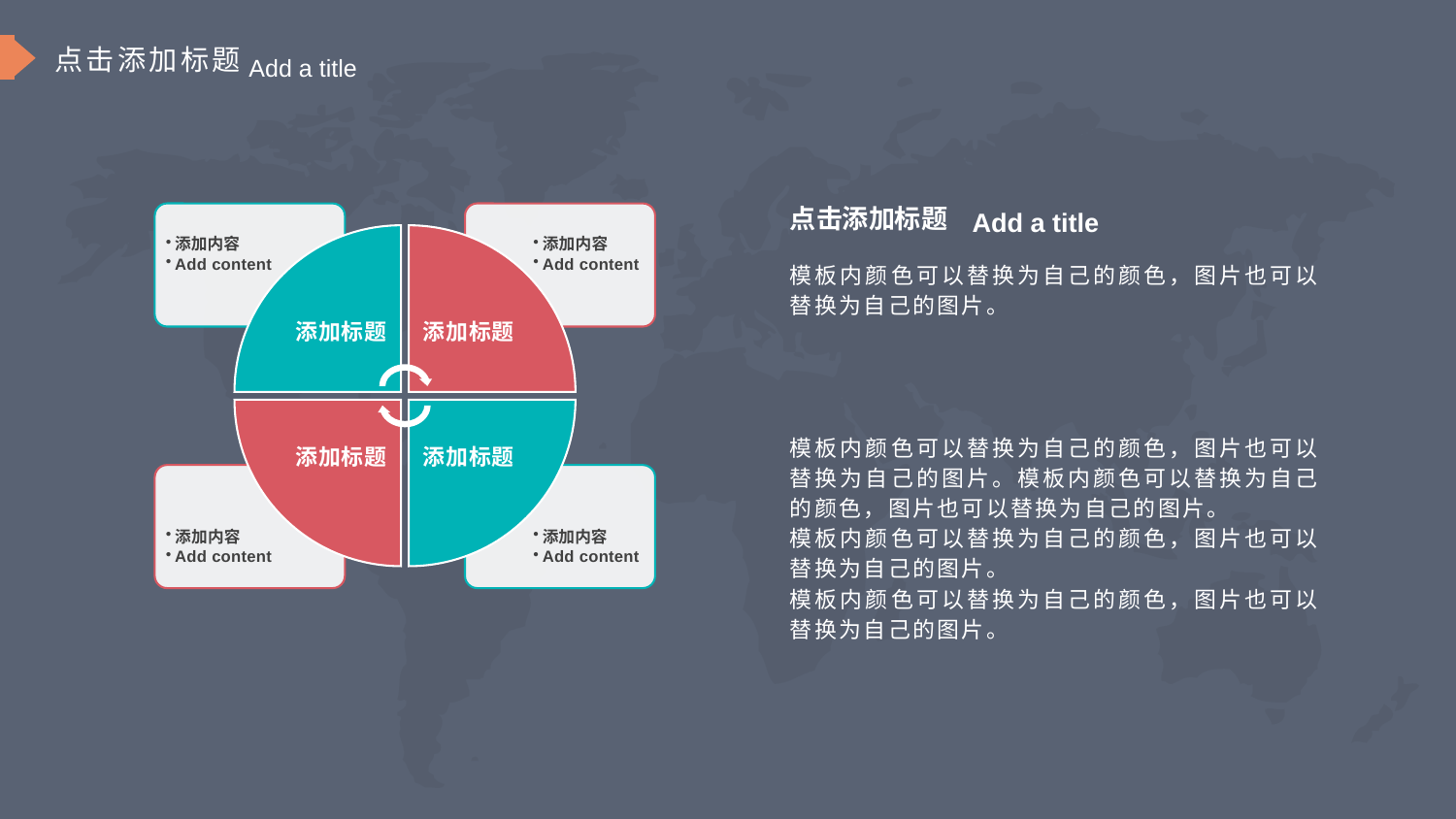

点击添加标题
Add a title
点击添加标题
Add a title
模板内颜色可以替换为自己的颜色，图片也可以替换为自己的图片。
模板内颜色可以替换为自己的颜色，图片也可以替换为自己的图片。模板内颜色可以替换为自己的颜色，图片也可以替换为自己的图片。
模板内颜色可以替换为自己的颜色，图片也可以替换为自己的图片。
模板内颜色可以替换为自己的颜色，图片也可以替换为自己的图片。

添加内容
Add content

添加内容
Add content

添加内容
Add content

添加内容
Add content
添加标题
添加标题
添加标题
添加标题